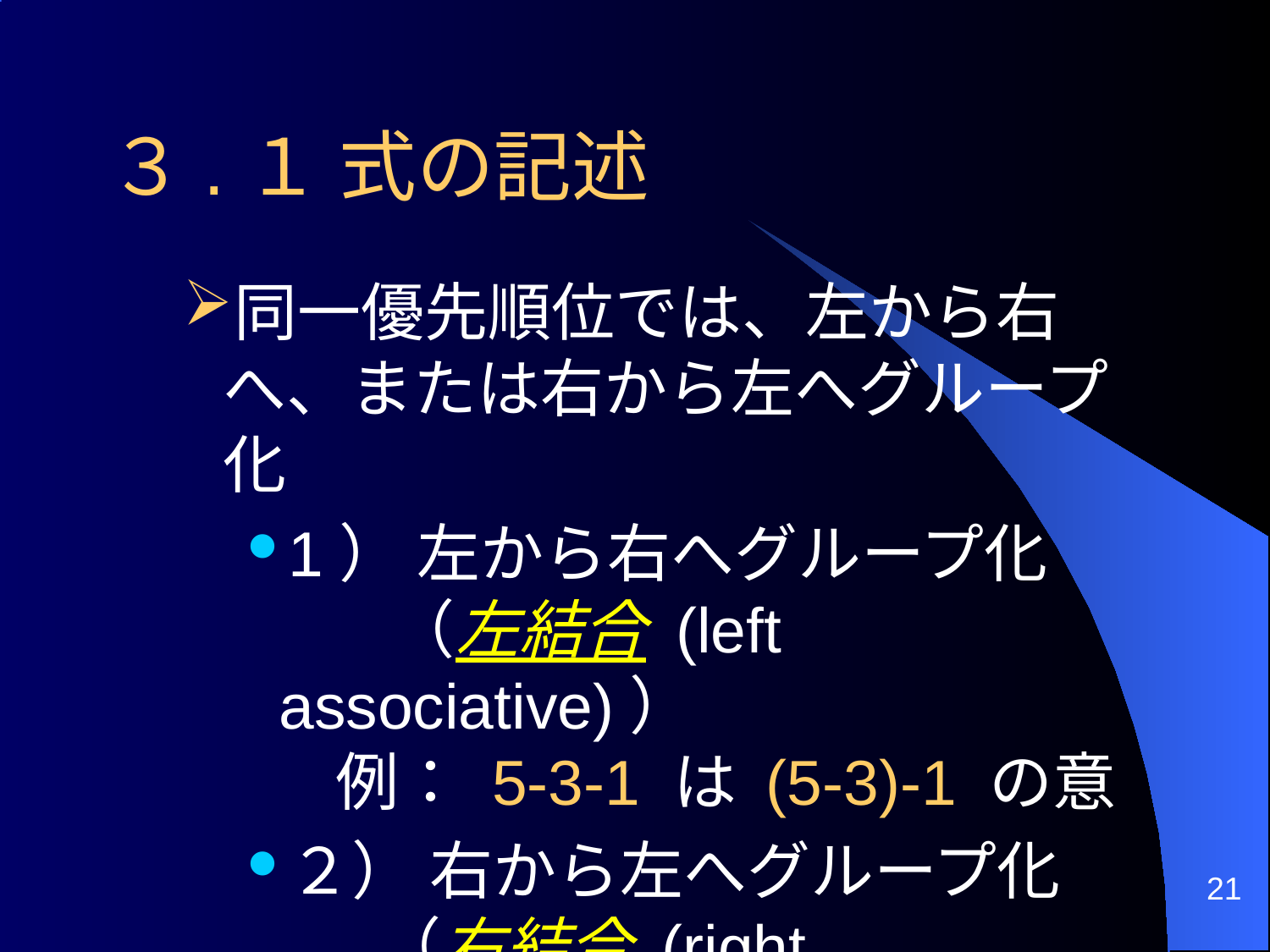

# ３.１ 式の記述
同一優先順位では、左から右へ、または右から左へグループ化
1） 左から右へグループ化
        （左結合 (left associative)）
    例： 5-3-1 は (5-3)-1 の意
２） 右から左へグループ化
       （右結合 (right associative)）
21